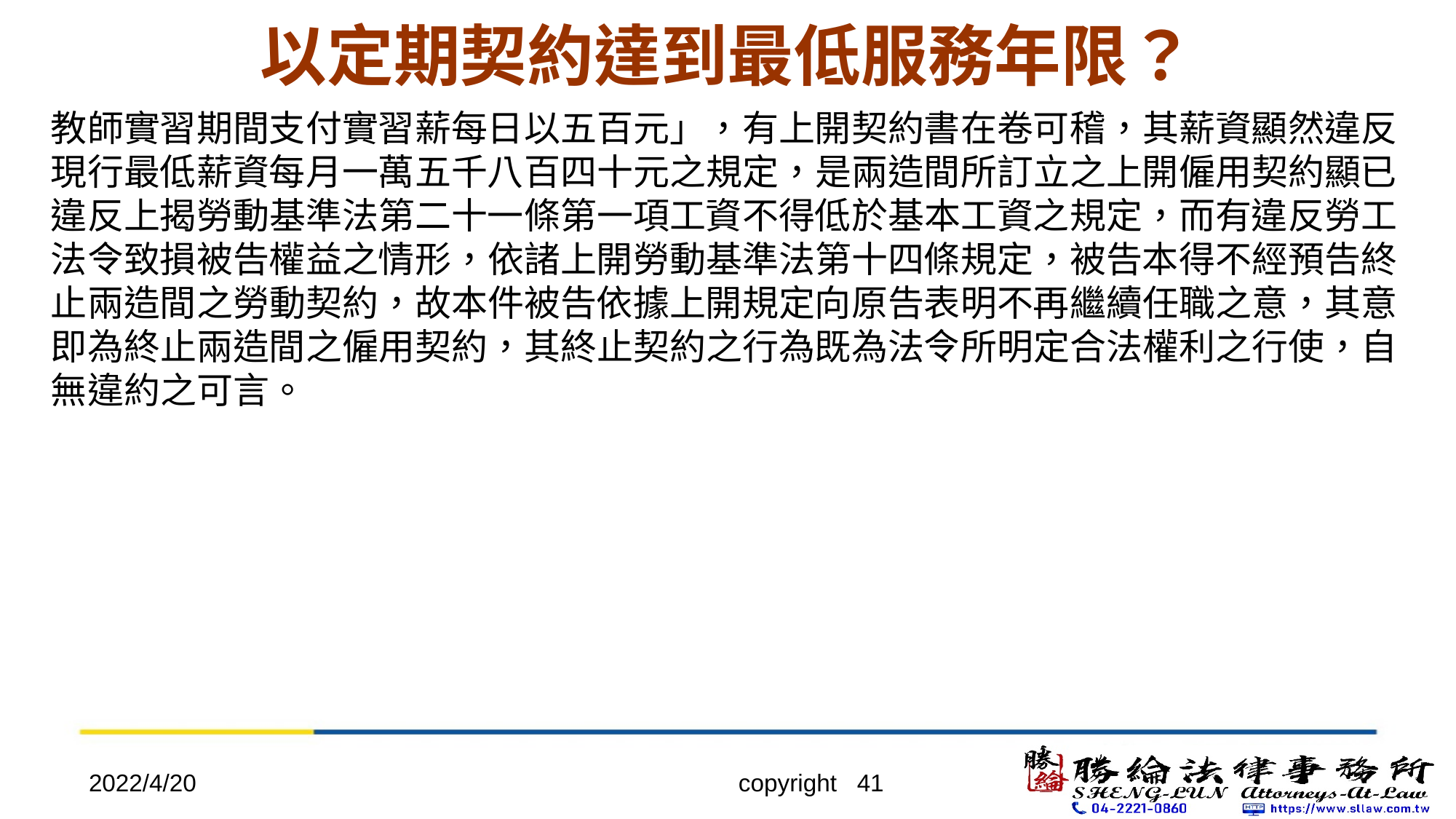

# 以定期契約達到最低服務年限？
教師實習期間支付實習薪每日以五百元」，有上開契約書在卷可稽，其薪資顯然違反現行最低薪資每月一萬五千八百四十元之規定，是兩造間所訂立之上開僱用契約顯已違反上揭勞動基準法第二十一條第一項工資不得低於基本工資之規定，而有違反勞工法令致損被告權益之情形，依諸上開勞動基準法第十四條規定，被告本得不經預告終止兩造間之勞動契約，故本件被告依據上開規定向原告表明不再繼續任職之意，其意即為終止兩造間之僱用契約，其終止契約之行為既為法令所明定合法權利之行使，自無違約之可言。

2022/4/20
copyright   41